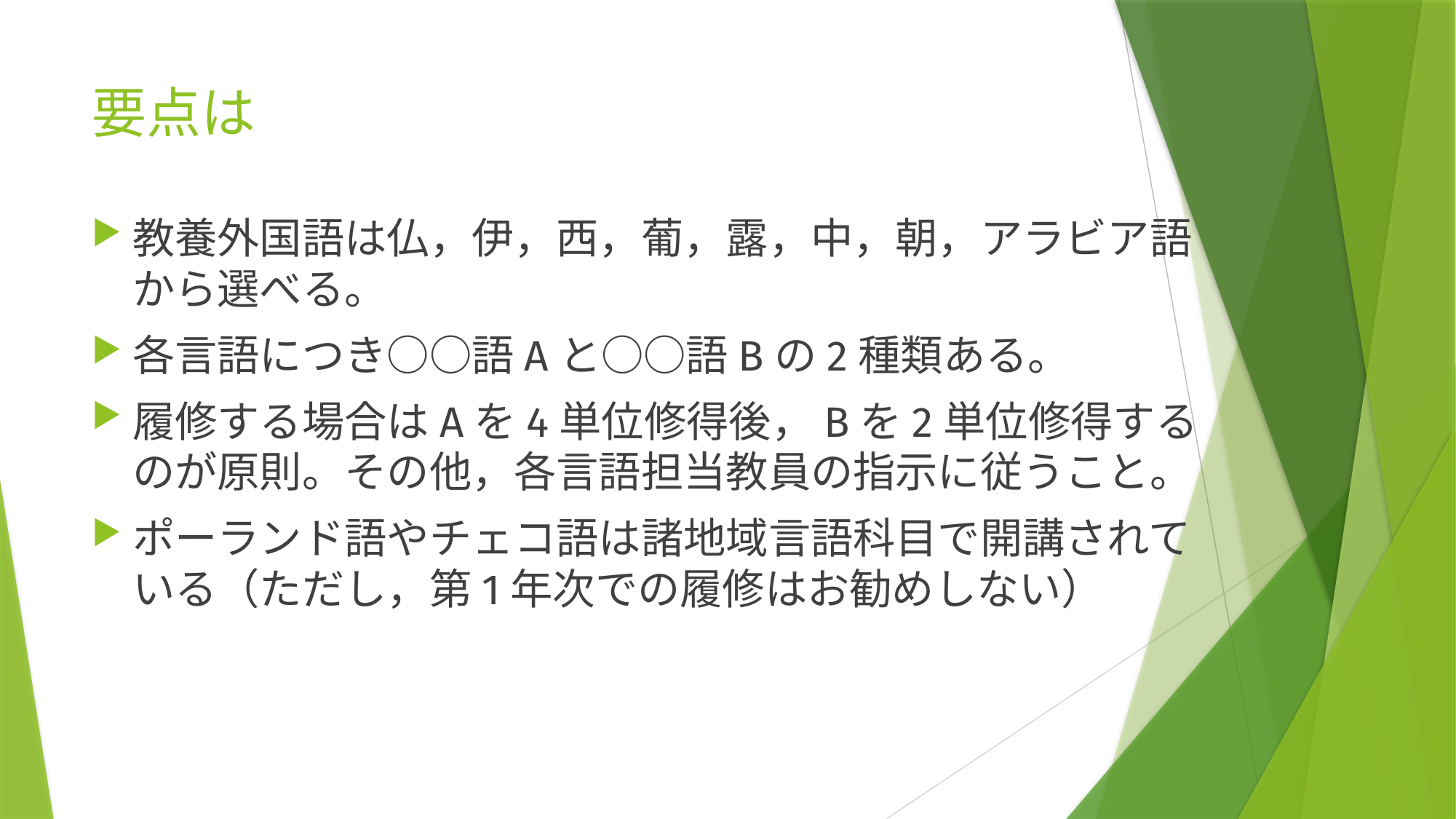

# 要点は
教養外国語は仏，伊，西，葡，露，中，朝，アラビア語から選べる。
各言語につき○○語Aと○○語Bの2種類ある。
履修する場合はAを4単位修得後，Bを2単位修得するのが原則。その他，各言語担当教員の指示に従うこと。
ポーランド語やチェコ語は諸地域言語科目で開講されている（ただし，第1年次での履修はお勧めしない）